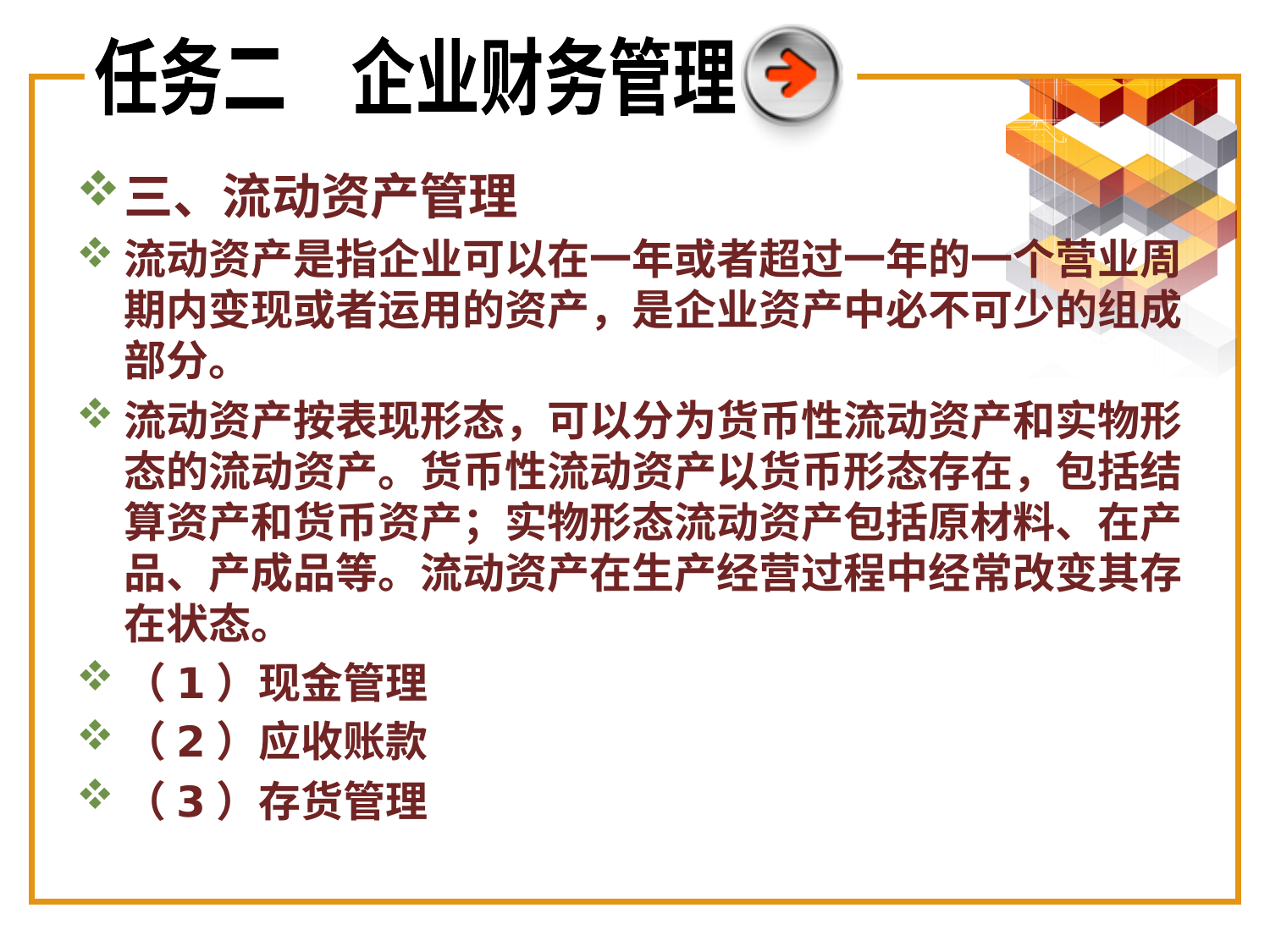

任务二　企业财务管理
三、流动资产管理
流动资产是指企业可以在一年或者超过一年的一个营业周期内变现或者运用的资产，是企业资产中必不可少的组成部分。
流动资产按表现形态，可以分为货币性流动资产和实物形态的流动资产。货币性流动资产以货币形态存在，包括结算资产和货币资产；实物形态流动资产包括原材料、在产品、产成品等。流动资产在生产经营过程中经常改变其存在状态。
（1）现金管理
（2）应收账款
（3）存货管理